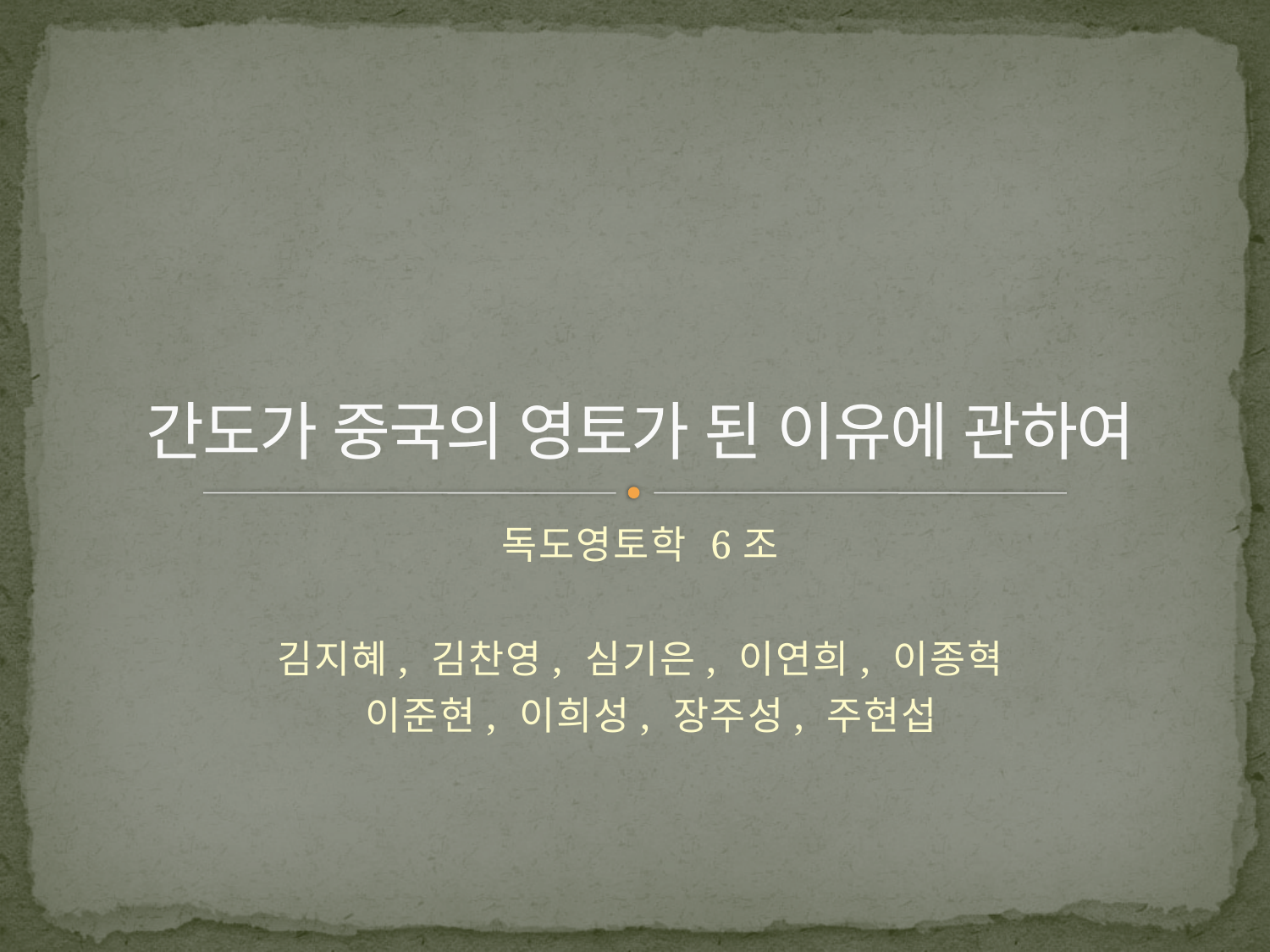

# 간도가 중국의 영토가 된 이유에 관하여
독도영토학 6조

김지혜, 김찬영, 심기은, 이연희, 이종혁
 이준현, 이희성, 장주성, 주현섭